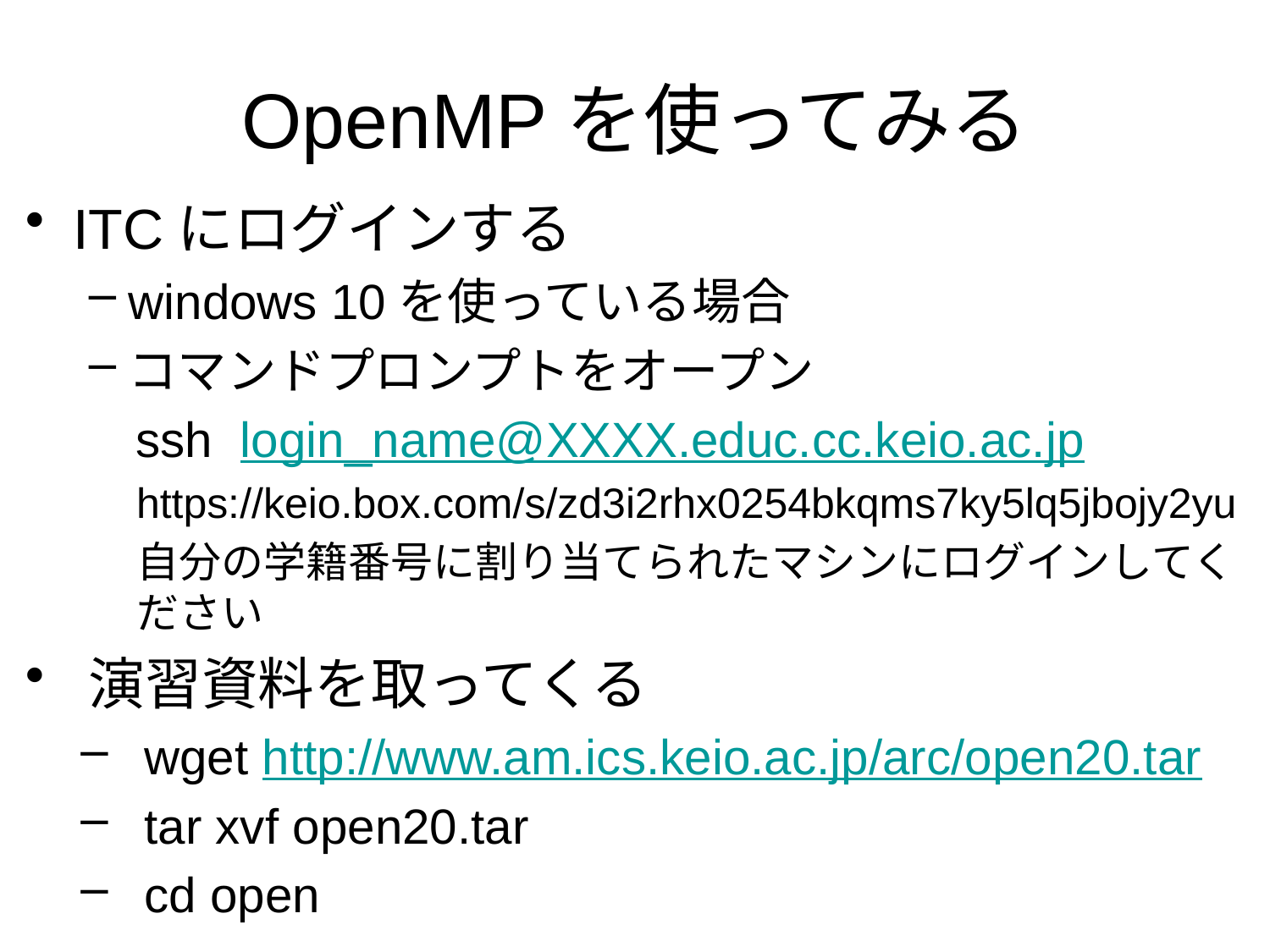

# OpenMPを使ってみる
ITCにログインする
windows 10を使っている場合
コマンドプロンプトをオープン
    ssh  login_name@XXXX.educ.cc.keio.ac.jp
https://keio.box.com/s/zd3i2rhx0254bkqms7ky5lq5jbojy2yu
自分の学籍番号に割り当てられたマシンにログインしてください
演習資料を取ってくる
wget http://www.am.ics.keio.ac.jp/arc/open20.tar
tar xvf open20.tar
cd open